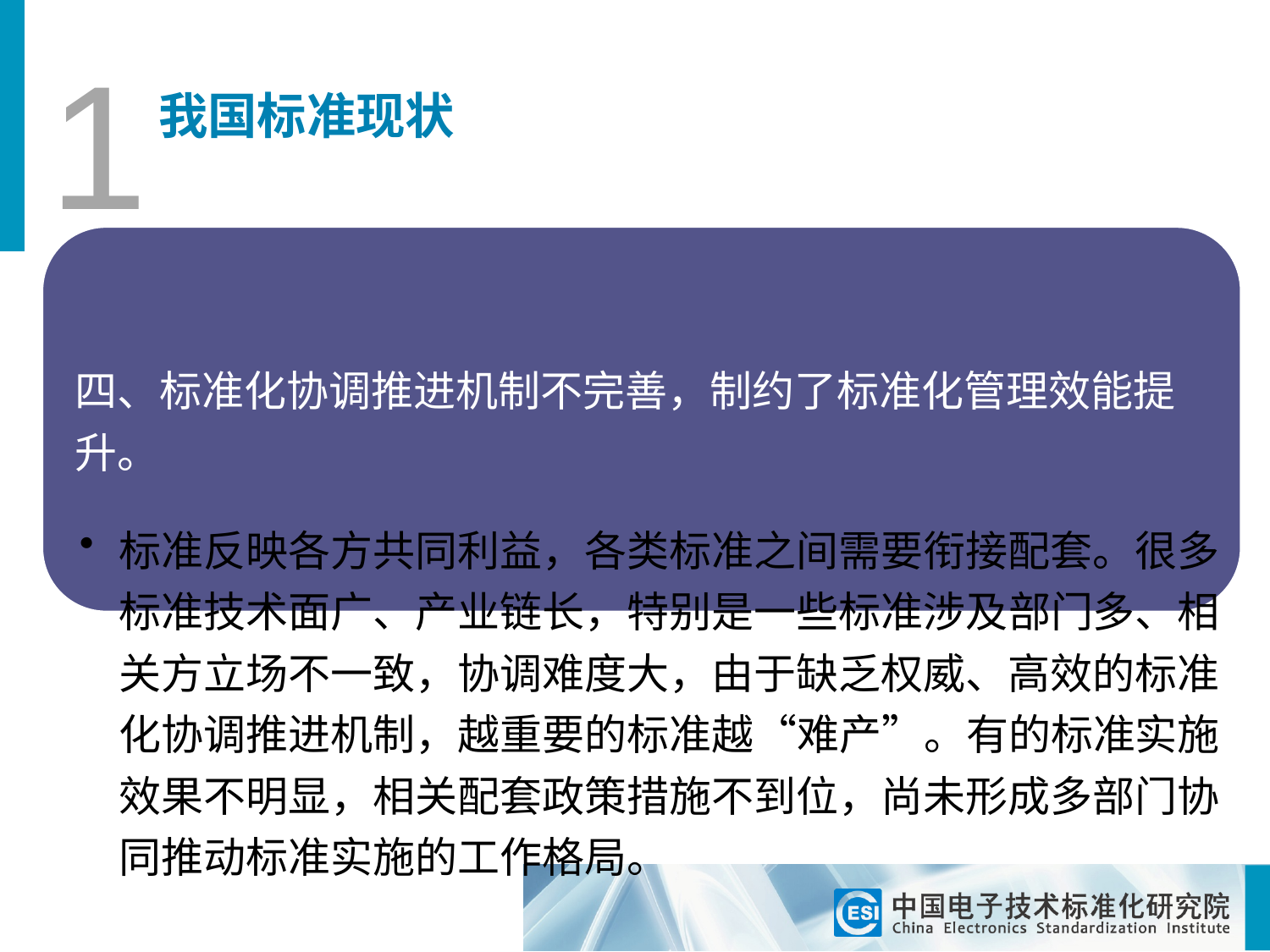

1
我国标准现状
四、标准化协调推进机制不完善，制约了标准化管理效能提升。
标准反映各方共同利益，各类标准之间需要衔接配套。很多标准技术面广、产业链长，特别是一些标准涉及部门多、相关方立场不一致，协调难度大，由于缺乏权威、高效的标准化协调推进机制，越重要的标准越“难产”。有的标准实施效果不明显，相关配套政策措施不到位，尚未形成多部门协同推动标准实施的工作格局。